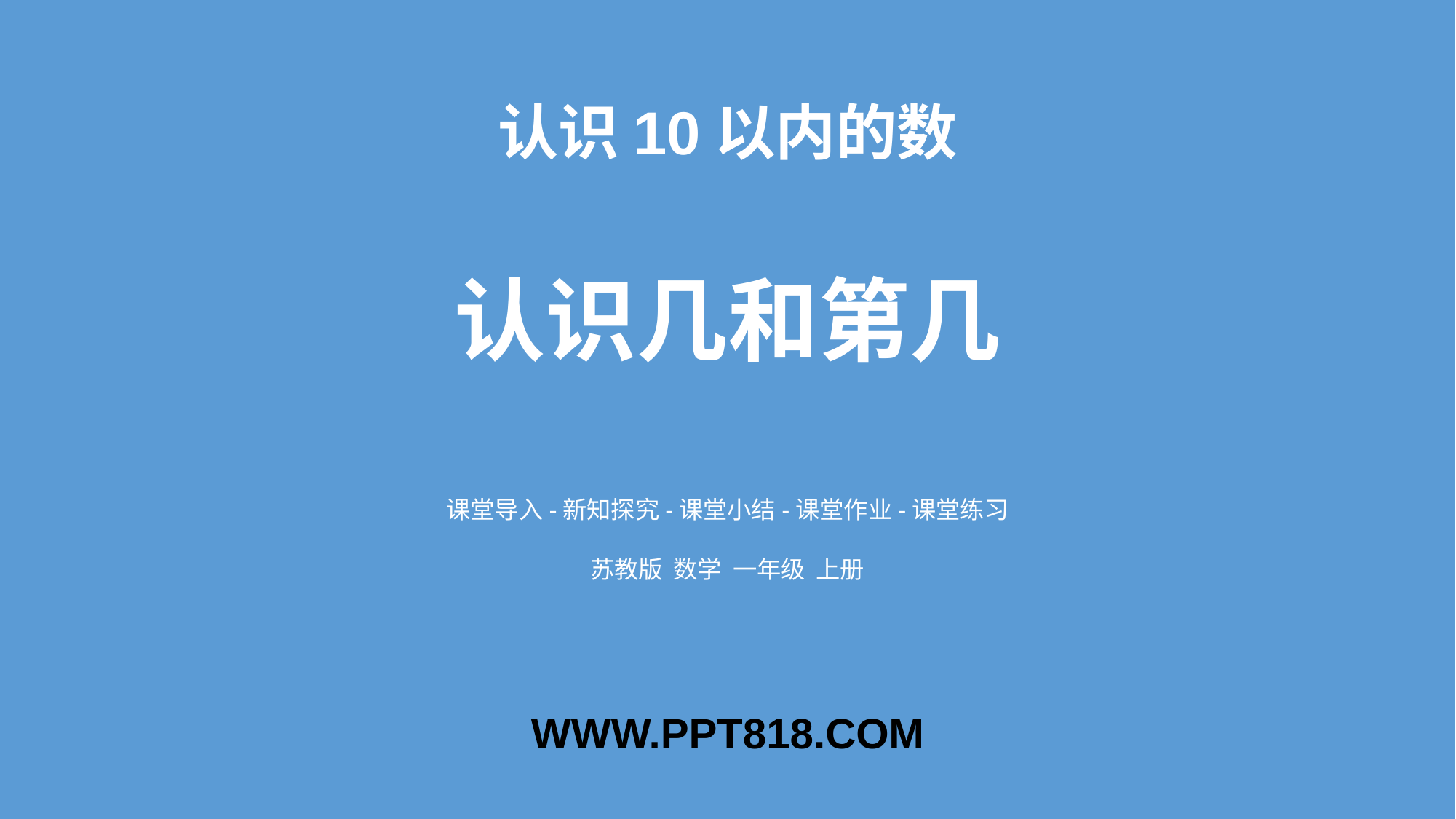

认识10以内的数
认识几和第几
课堂导入-新知探究-课堂小结-课堂作业-课堂练习
苏教版  数学  一年级  上册
WWW.PPT818.COM